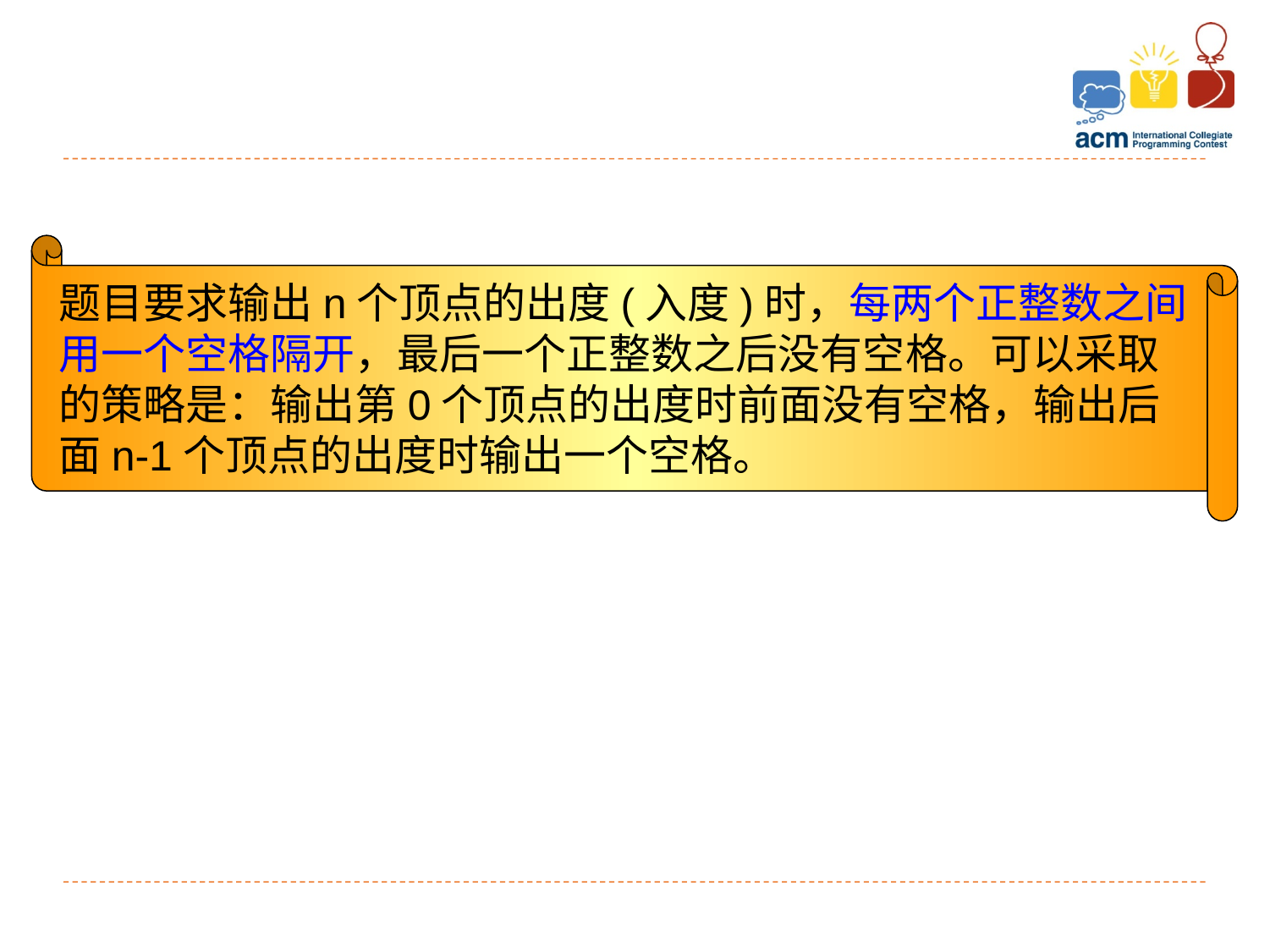

题目要求输出n个顶点的出度(入度)时，每两个正整数之间用一个空格隔开，最后一个正整数之后没有空格。可以采取的策略是：输出第0个顶点的出度时前面没有空格，输出后面n-1个顶点的出度时输出一个空格。